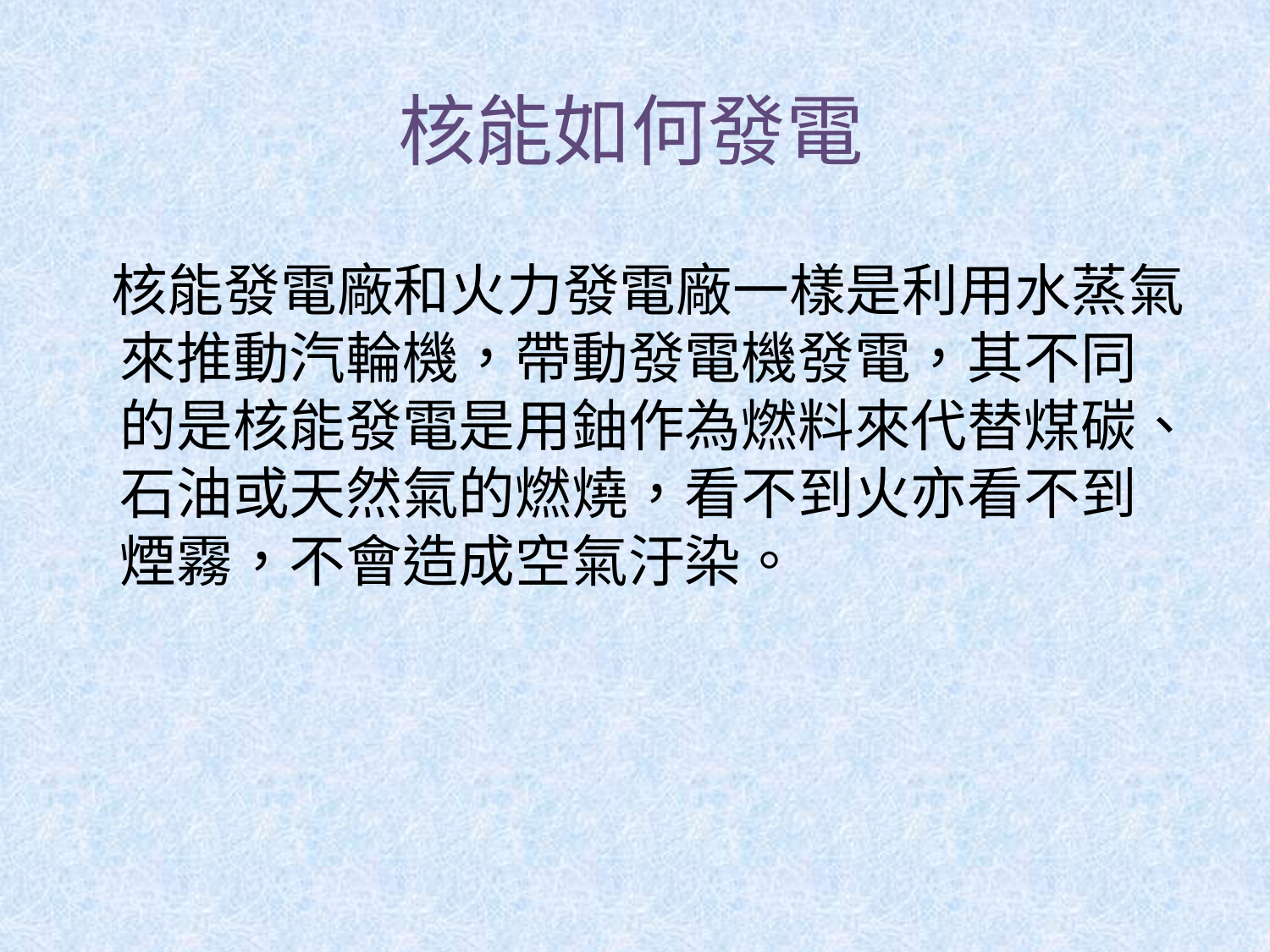

# 核能如何發電
  核能發電廠和火力發電廠一樣是利用水蒸氣來推動汽輪機，帶動發電機發電，其不同的是核能發電是用鈾作為燃料來代替煤碳、石油或天然氣的燃燒，看不到火亦看不到煙霧，不會造成空氣汙染。